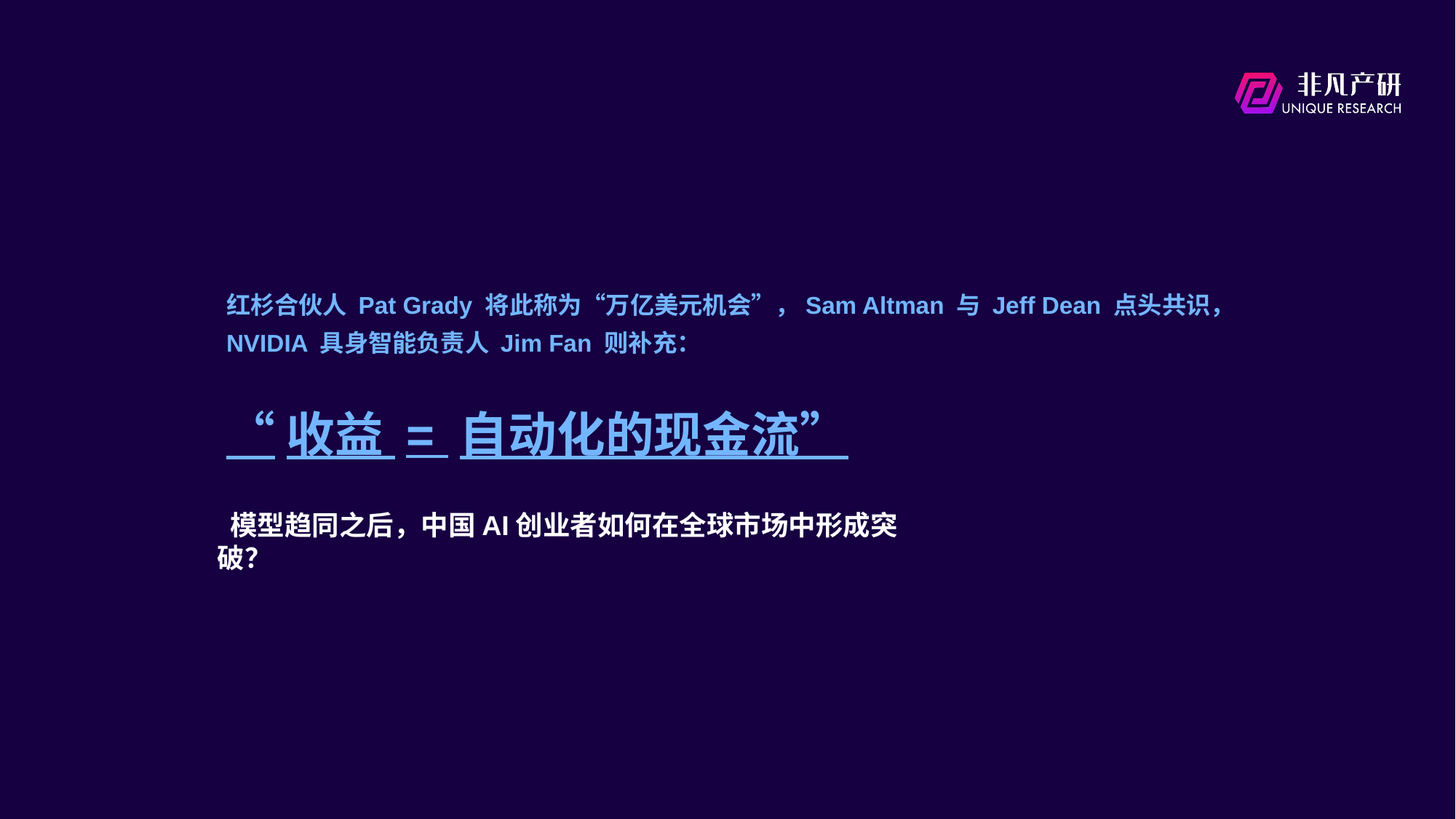

红杉合伙人 Pat Grady 将此称为“万亿美元机会”，Sam Altman 与 Jeff Dean 点头共识，NVIDIA 具身智能负责人 Jim Fan 则补充：

“收益 = 自动化的现金流”
 模型趋同之后，中国AI创业者如何在全球市场中形成突破？